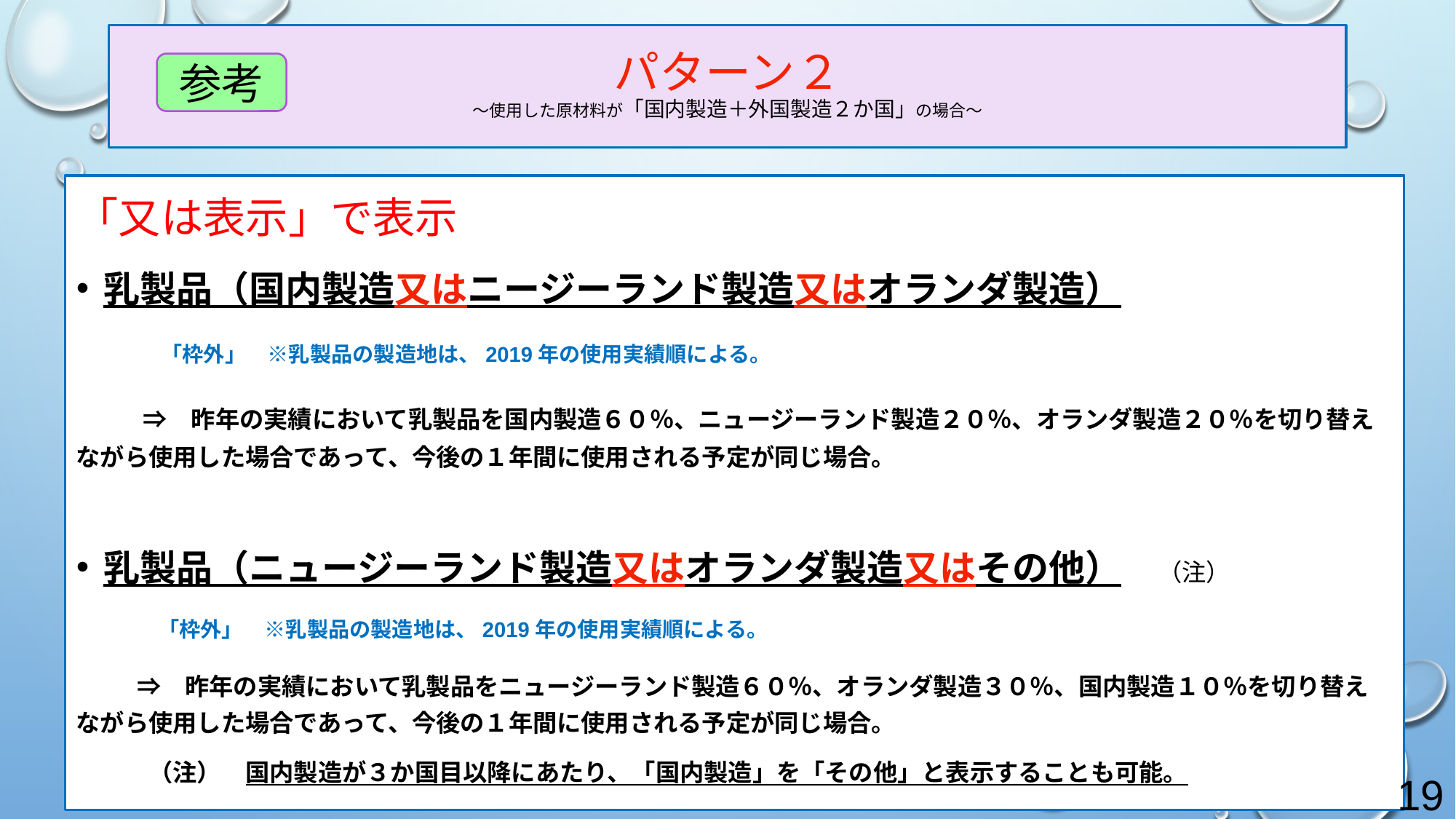

# パターン２ ～使用した原材料が「国内製造＋外国製造２か国」の場合～
参考
「又は表示」で表示
乳製品（国内製造又はニージーランド製造又はオランダ製造）
　　　「枠外」　※乳製品の製造地は、2019年の使用実績順による。
　　⇒　昨年の実績において乳製品を国内製造６０％、ニュージーランド製造２０％、オランダ製造２０％を切り替えながら使用した場合であって、今後の１年間に使用される予定が同じ場合。

乳製品（ニュージーランド製造又はオランダ製造又はその他）　（注）
　　　「枠外」　※乳製品の製造地は、2019年の使用実績順による。
　　⇒　昨年の実績において乳製品をニュージーランド製造６０％、オランダ製造３０％、国内製造１０％を切り替えながら使用した場合であって、今後の１年間に使用される予定が同じ場合。
　　　（注）　国内製造が３か国目以降にあたり、「国内製造」を「その他」と表示することも可能。

19